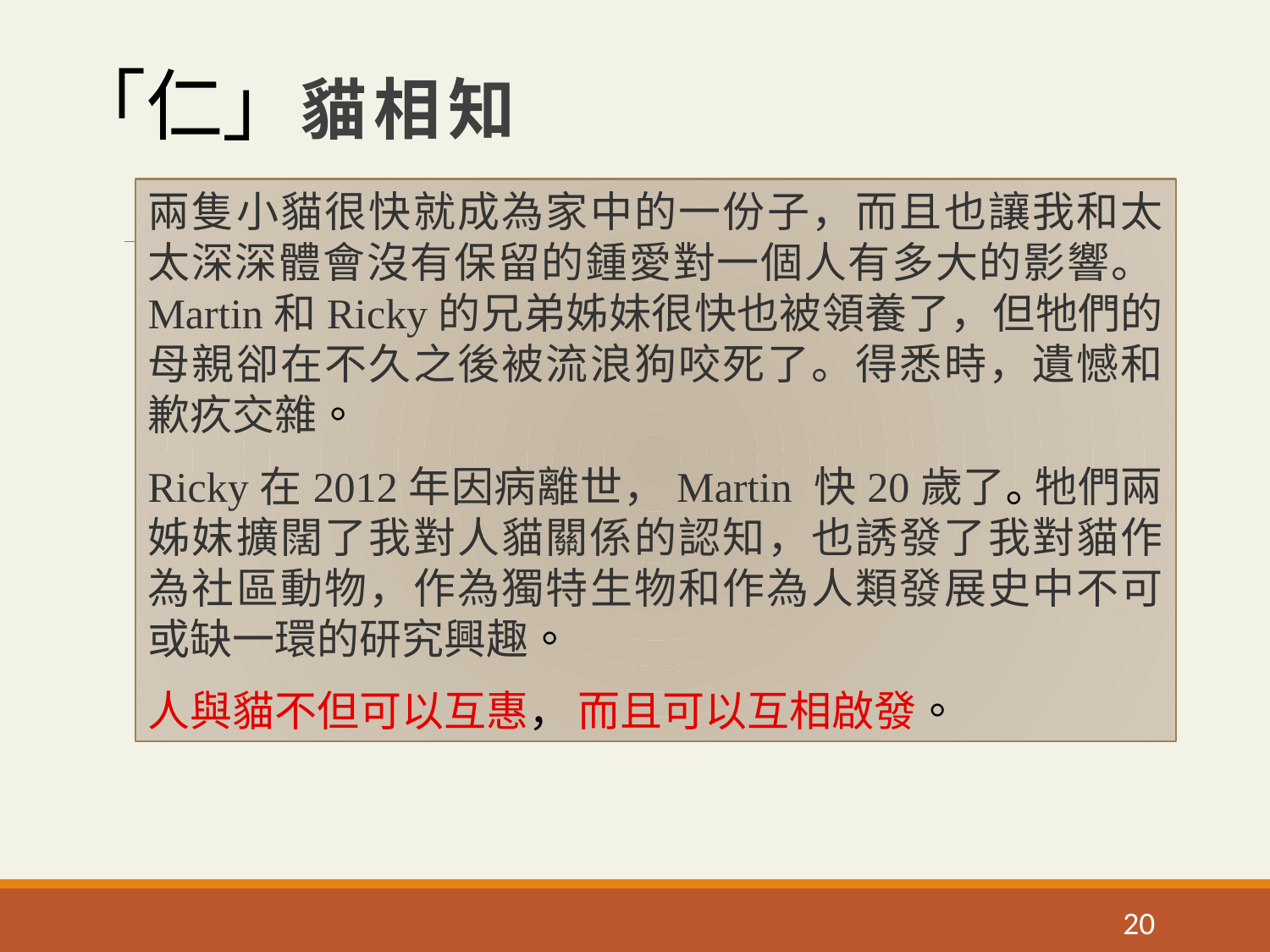

「仁」貓相知
兩隻小貓很快就成為家中的一份子，而且也讓我和太太深深體會沒有保留的鍾愛對一個人有多大的影響。Martin和Ricky的兄弟姊妹很快也被領養了，但牠們的母親卻在不久之後被流浪狗咬死了。得悉時，遺憾和歉疚交雜。
Ricky在2012年因病離世，Martin 快20歲了｡牠們兩姊妺擴闊了我對人貓關係的認知，也誘發了我對貓作為社區動物，作為獨特生物和作為人類發展史中不可或缺一環的研究興趣。
人與貓不但可以互惠，而且可以互相啟發。

20